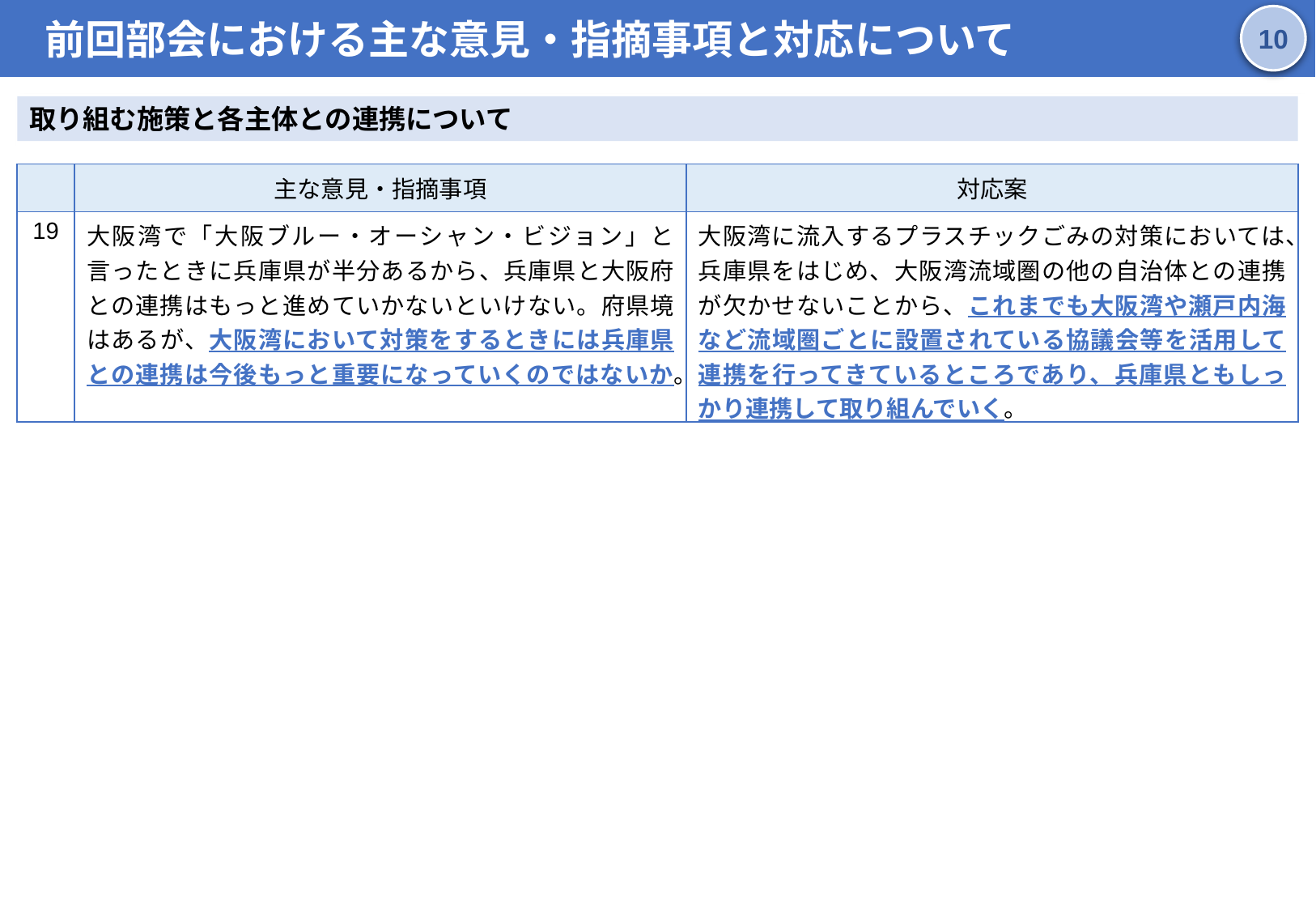

前回部会における主な意見・指摘事項と対応について
10
取り組む施策と各主体との連携について
|  | 主な意見・指摘事項 | 対応案 |
| --- | --- | --- |
| 19 | 大阪湾で「大阪ブルー・オーシャン・ビジョン」と言ったときに兵庫県が半分あるから、兵庫県と大阪府との連携はもっと進めていかないといけない。府県境はあるが、大阪湾において対策をするときには兵庫県との連携は今後もっと重要になっていくのではないか。 | 大阪湾に流入するプラスチックごみの対策においては、兵庫県をはじめ、大阪湾流域圏の他の自治体との連携が欠かせないことから、これまでも大阪湾や瀬戸内海など流域圏ごとに設置されている協議会等を活用して連携を行ってきているところであり、兵庫県ともしっかり連携して取り組んでいく。 |